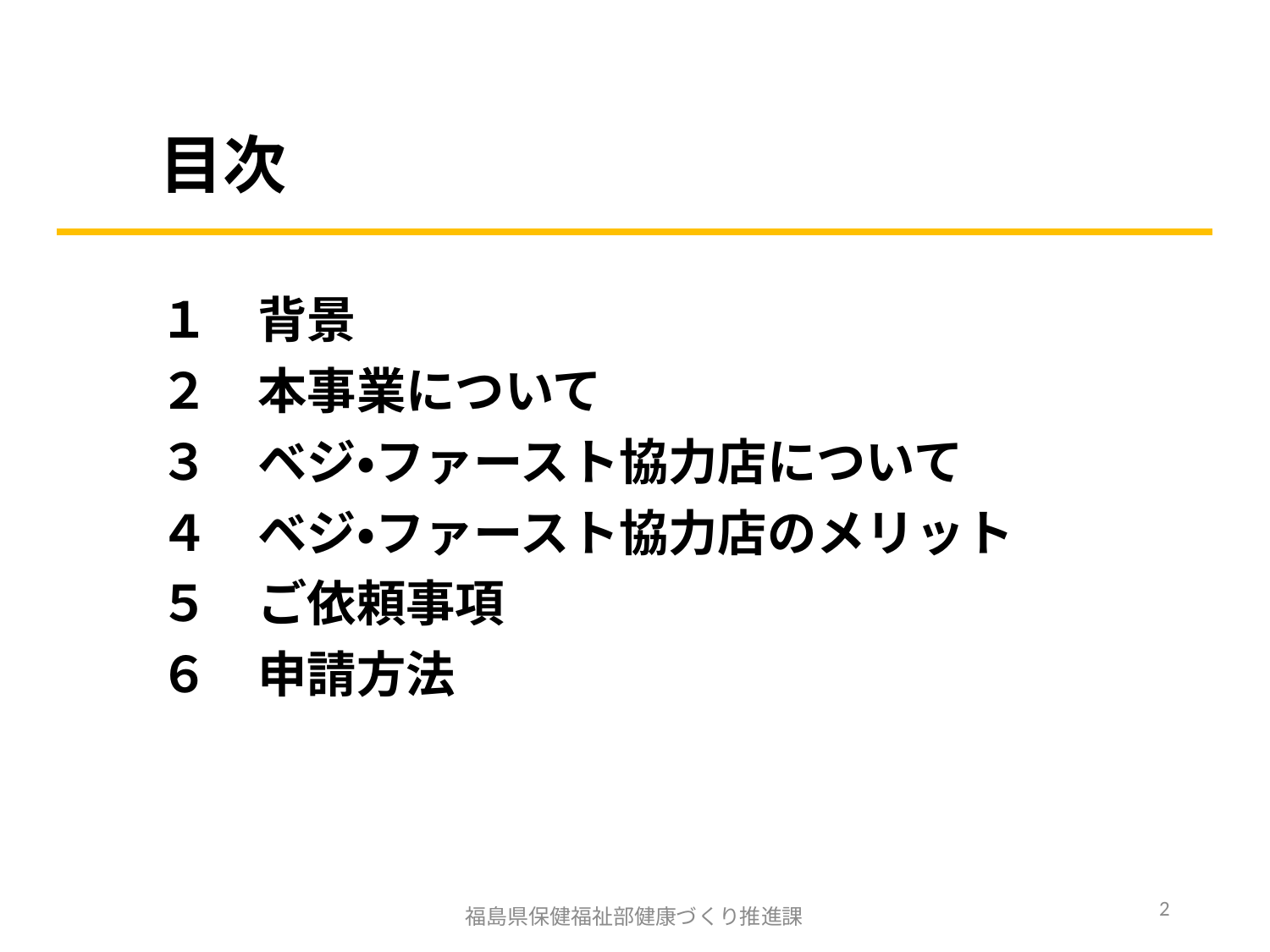

# 目次
１　背景
２　本事業について
３　ベジ・ファースト協力店について
４　ベジ・ファースト協力店のメリット
５　ご依頼事項
６　申請方法
2
福島県保健福祉部健康づくり推進課